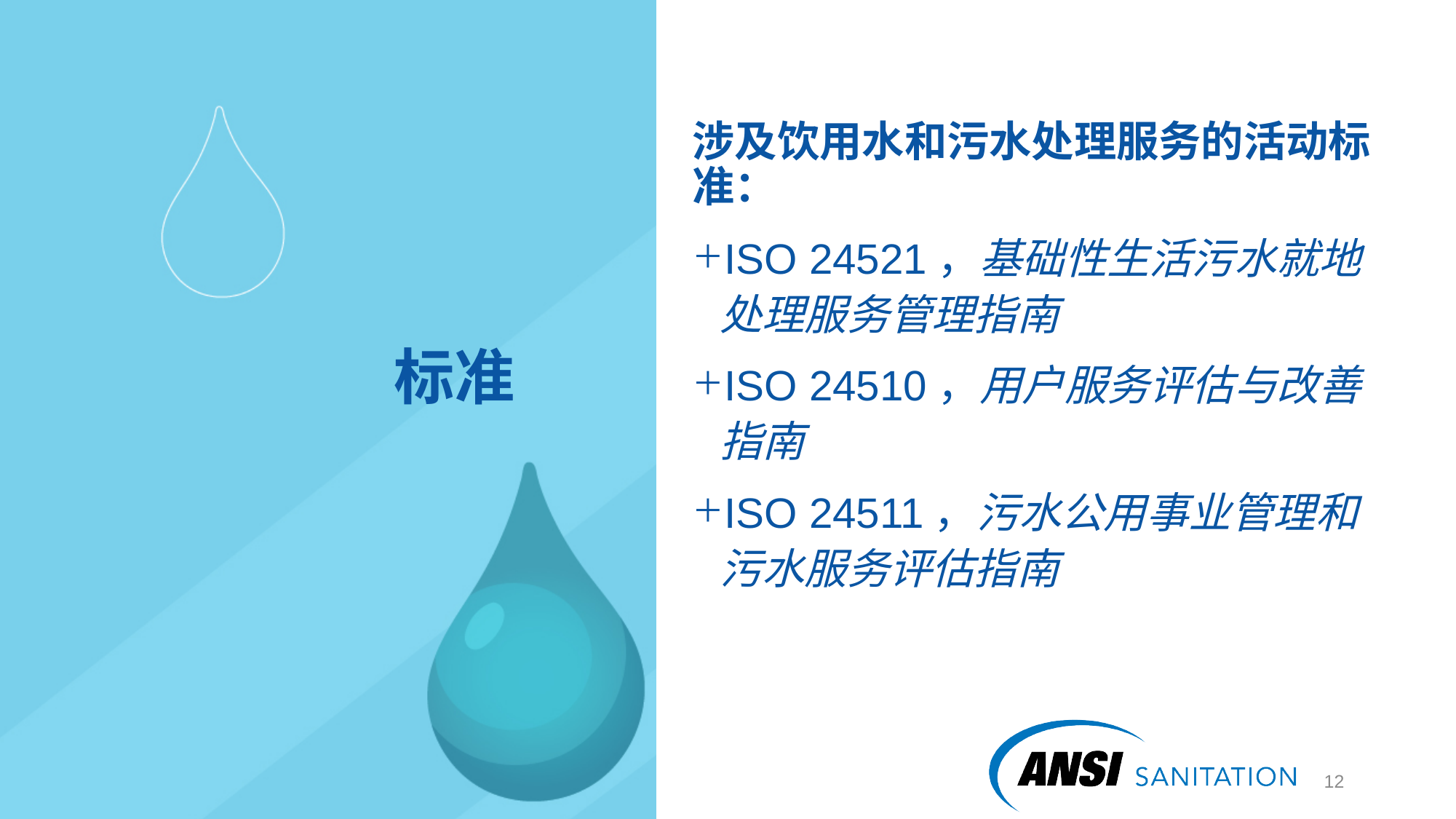

涉及饮用水和污水处理服务的活动标准：
ISO 24521，基础性生活污水就地处理服务管理指南
ISO 24510，用户服务评估与改善指南
ISO 24511，污水公用事业管理和污水服务评估指南

# 标准
12